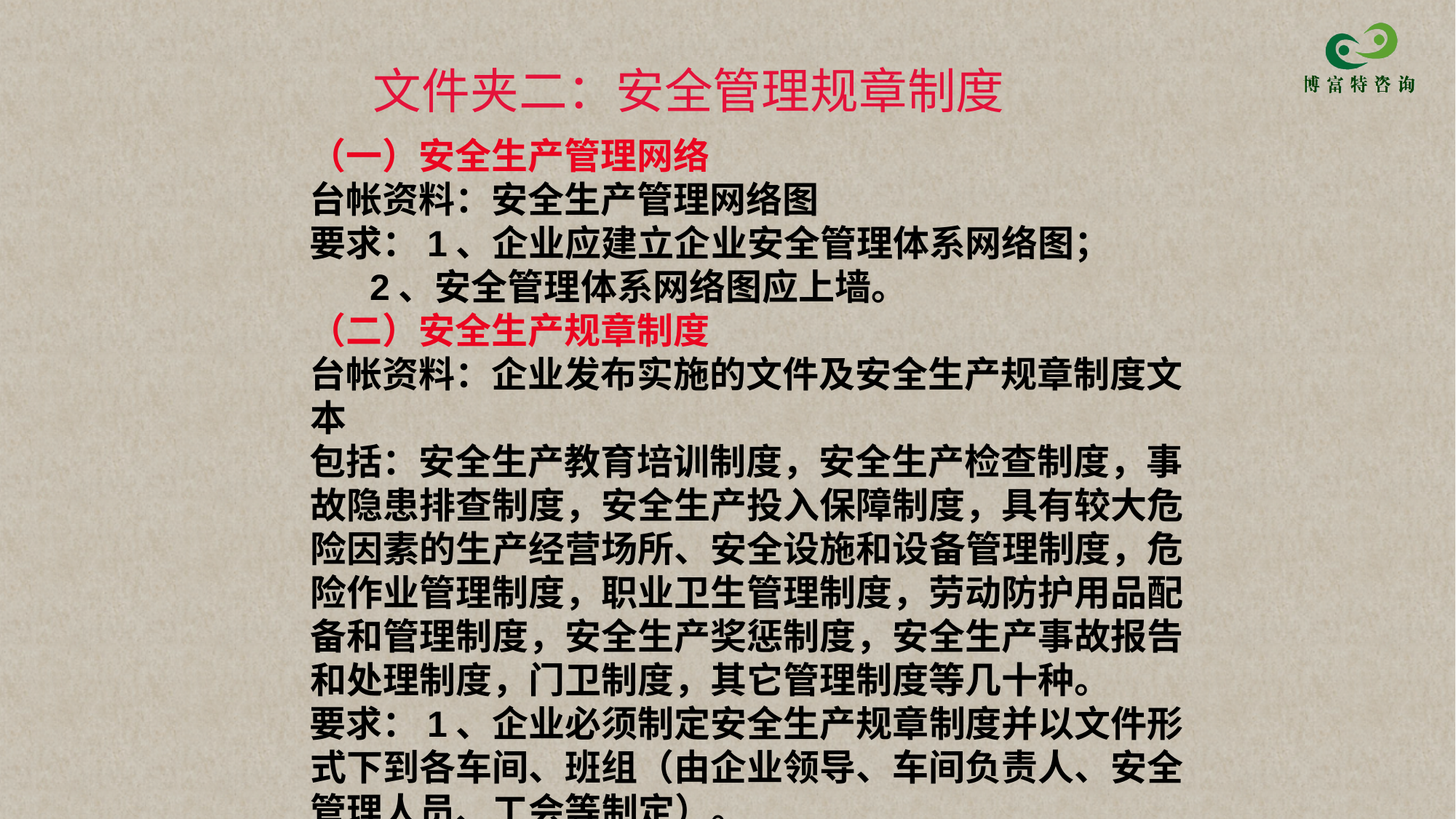

# 文件夹二：安全管理规章制度
    （一）安全生产管理网络
    台帐资料：安全生产管理网络图
    要求：1、企业应建立企业安全管理体系网络图；
          2、安全管理体系网络图应上墙。
    （二）安全生产规章制度
    台帐资料：企业发布实施的文件及安全生产规章制度文本
    包括：安全生产教育培训制度，安全生产检查制度，事故隐患排查制度，安全生产投入保障制度，具有较大危险因素的生产经营场所、安全设施和设备管理制度，危险作业管理制度，职业卫生管理制度，劳动防护用品配备和管理制度，安全生产奖惩制度，安全生产事故报告和处理制度，门卫制度，其它管理制度等几十种。
    要求：1、企业必须制定安全生产规章制度并以文件形式下到各车间、班组（由企业领导、车间负责人、安全管理人员、工会等制定）。